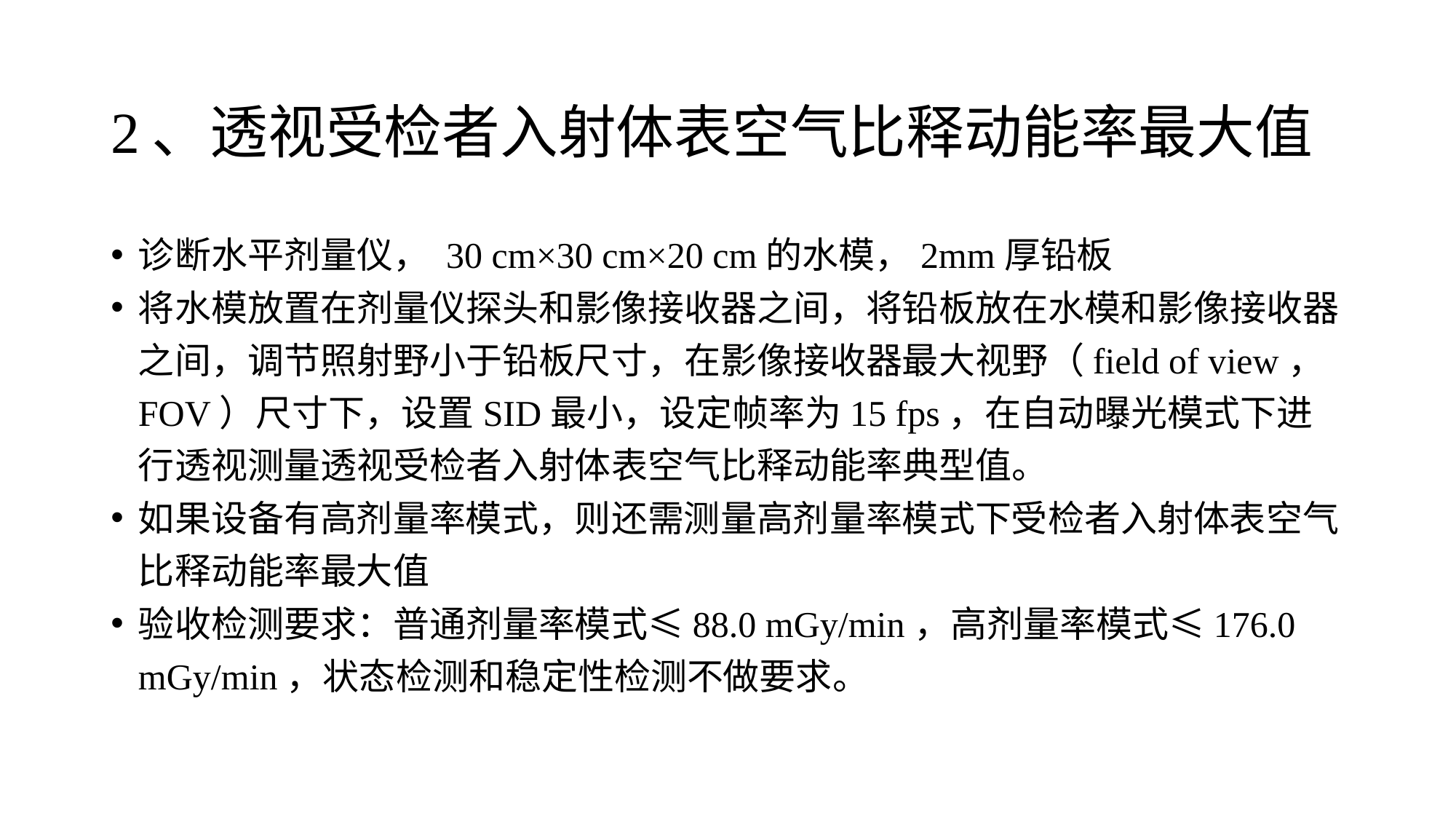

# 2、透视受检者入射体表空气比释动能率最大值
诊断水平剂量仪， 30 cm×30 cm×20 cm的水模，2mm厚铅板
将水模放置在剂量仪探头和影像接收器之间，将铅板放在水模和影像接收器之间，调节照射野小于铅板尺寸，在影像接收器最大视野（field of view，FOV）尺寸下，设置SID最小，设定帧率为15 fps，在自动曝光模式下进行透视测量透视受检者入射体表空气比释动能率典型值。
如果设备有高剂量率模式，则还需测量高剂量率模式下受检者入射体表空气比释动能率最大值
验收检测要求：普通剂量率模式≤88.0 mGy/min，高剂量率模式≤176.0 mGy/min，状态检测和稳定性检测不做要求。